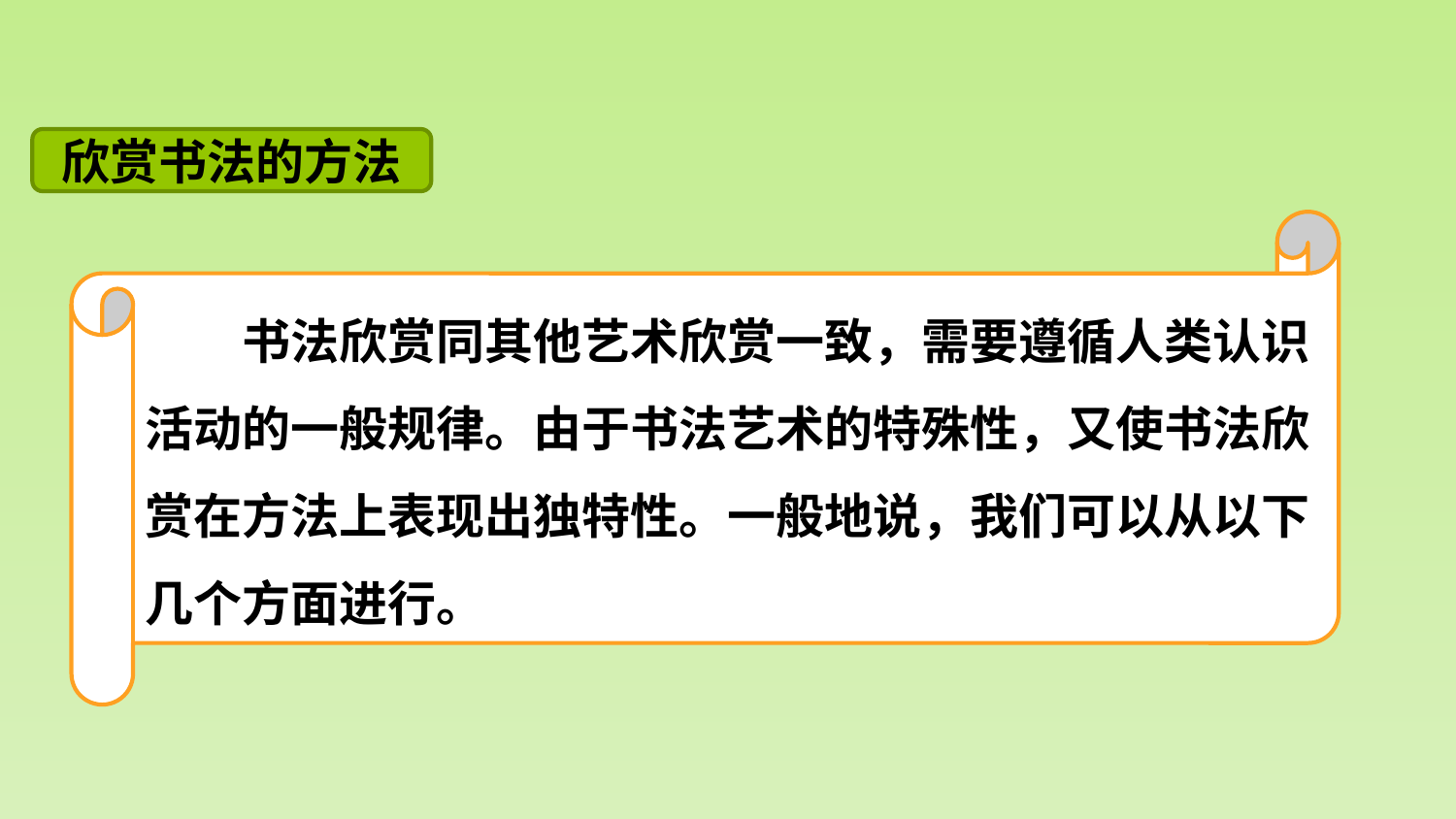

欣赏书法的方法

书法欣赏同其他艺术欣赏一致，需要遵循人类认识活动的一般规律。由于书法艺术的特殊性，又使书法欣赏在方法上表现出独特性。一般地说，我们可以从以下几个方面进行。